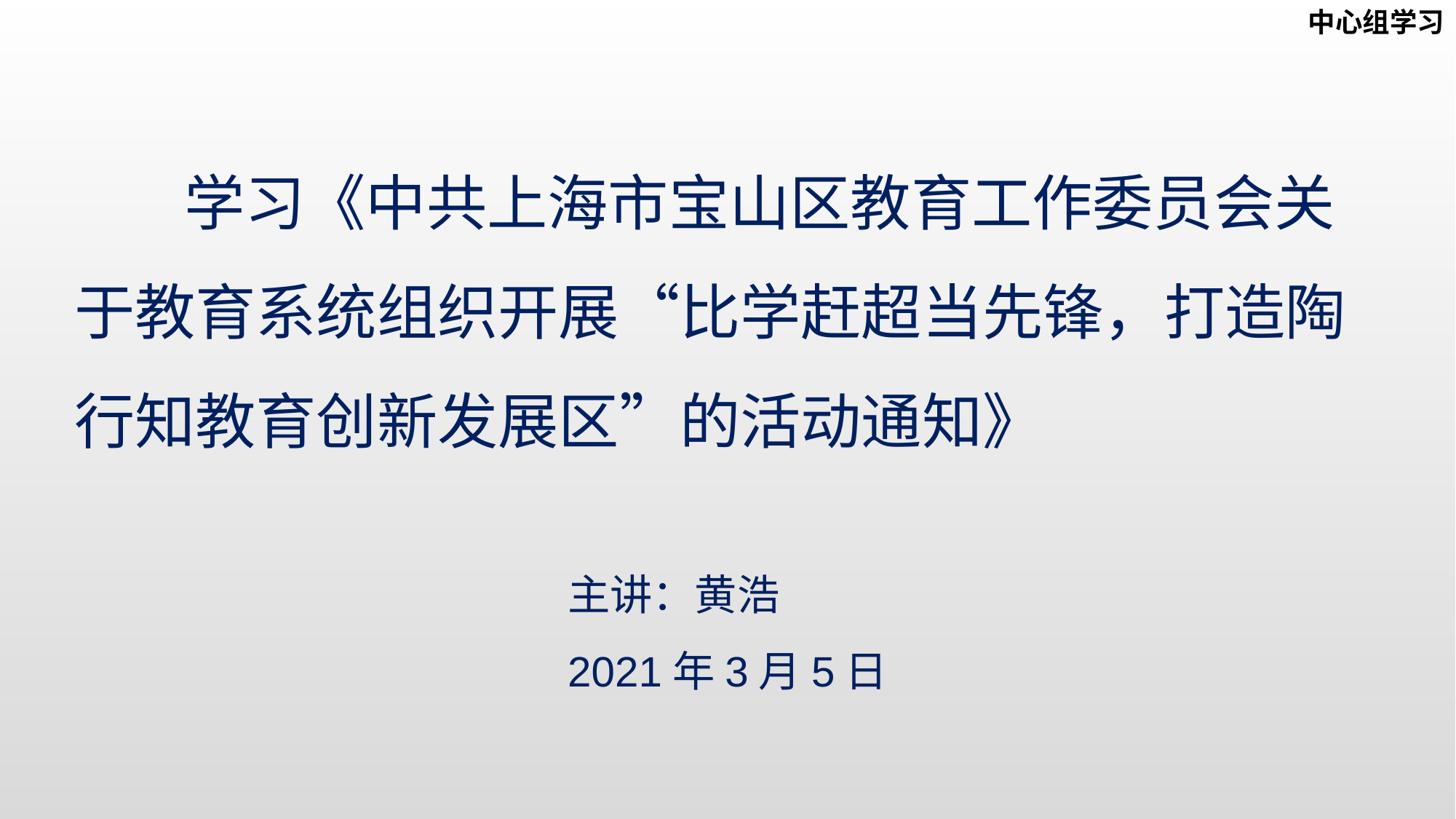

中心组学习
       学习《中共上海市宝山区教育工作委员会关于教育系统组织开展“比学赶超当先锋，打造陶行知教育创新发展区”的活动通知》
主讲：黄浩
2021年3月5日